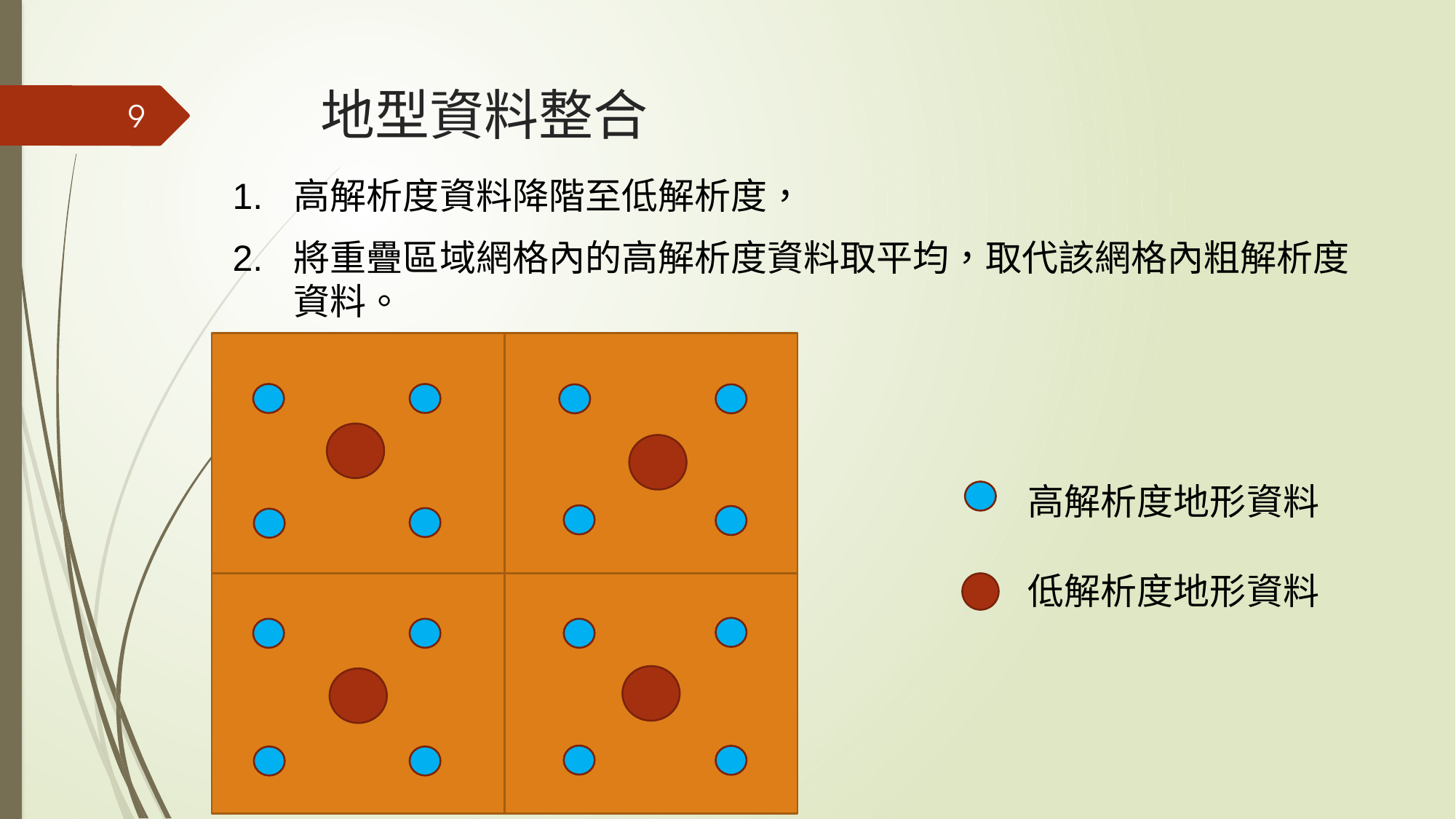

# 地型資料整合
9
高解析度資料降階至低解析度，
將重疊區域網格內的高解析度資料取平均，取代該網格內粗解析度資料。

高解析度地形資料
低解析度地形資料